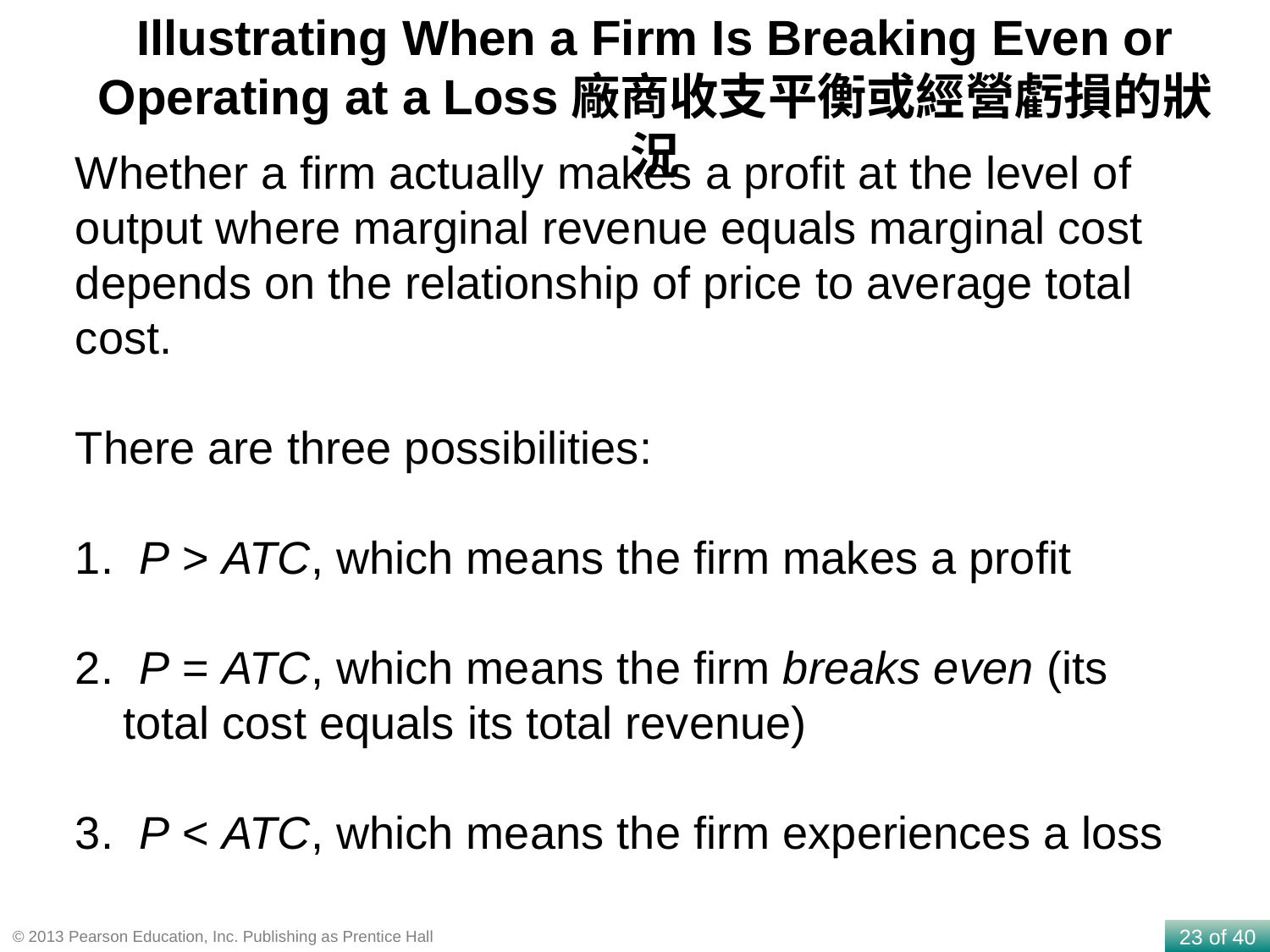

Illustrating When a Firm Is Breaking Even or Operating at a Loss廠商收支平衡或經營虧損的狀況
Whether a firm actually makes a profit at the level of output where marginal revenue equals marginal cost depends on the relationship of price to average total cost.

There are three possibilities:

1.  P > ATC, which means the firm makes a profit

2.  P = ATC, which means the firm breaks even (its total cost equals its total revenue)

3.  P < ATC, which means the firm experiences a loss